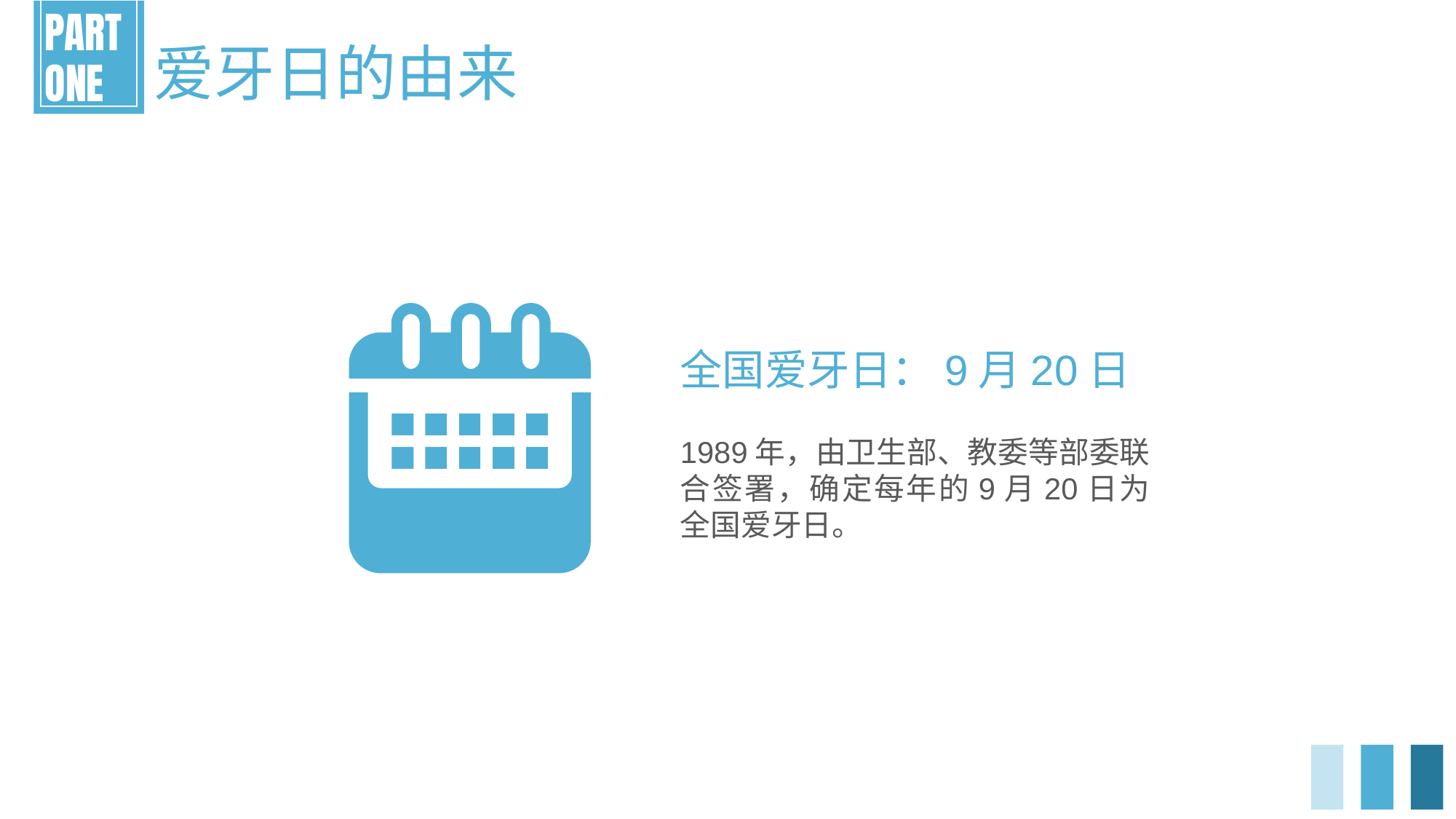

PART
ONE
爱牙日的由来

全国爱牙日：9月20日
1989年，由卫生部、教委等部委联合签署，确定每年的9月20日为全国爱牙日。